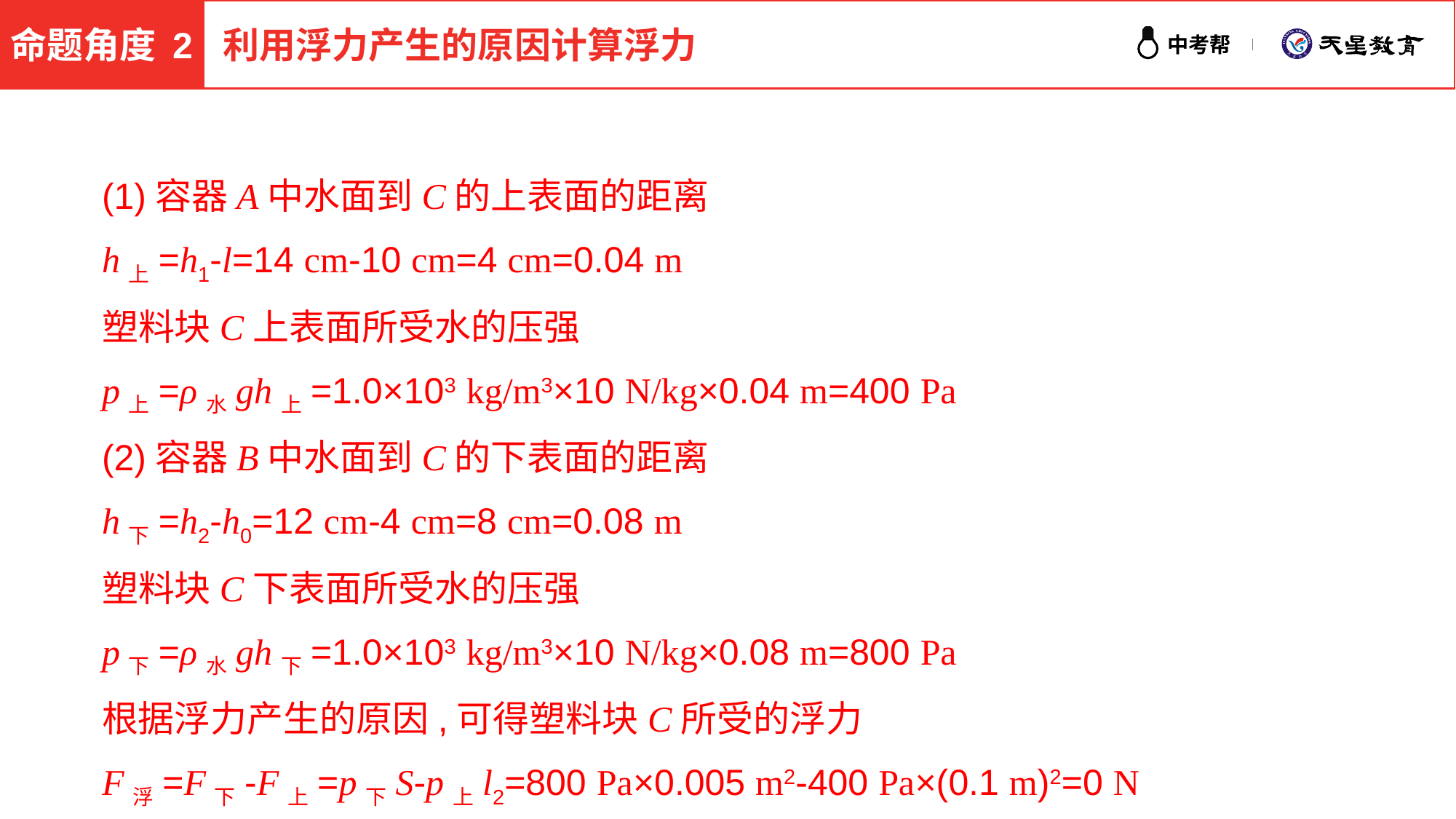

命题角度 2
利用浮力产生的原因计算浮力
(1)容器A中水面到C的上表面的距离
h上=h1-l=14 cm-10 cm=4 cm=0.04 m
塑料块C上表面所受水的压强
p上=ρ水gh上=1.0×103 kg/m3×10 N/kg×0.04 m=400 Pa
(2)容器B中水面到C的下表面的距离
h下=h2-h0=12 cm-4 cm=8 cm=0.08 m
塑料块C下表面所受水的压强
p下=ρ水gh下=1.0×103 kg/m3×10 N/kg×0.08 m=800 Pa
根据浮力产生的原因,可得塑料块C所受的浮力
F浮=F下-F上=p下S-p上l2=800 Pa×0.005 m2-400 Pa×(0.1 m)2=0 N